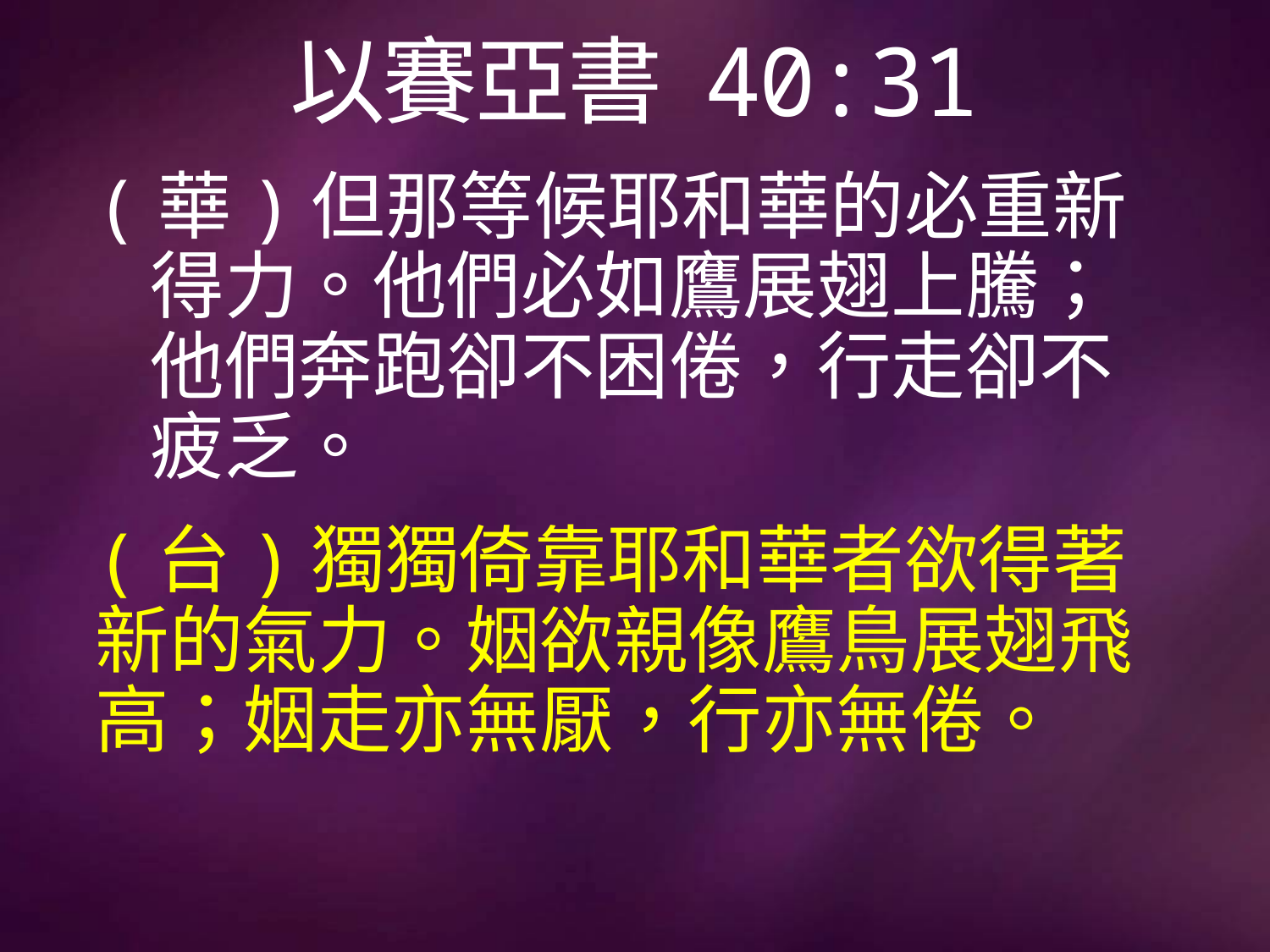

# 以賽亞書 40:31
(華)但那等候耶和華的必重新得力。他們必如鷹展翅上騰；他們奔跑卻不困倦，行走卻不疲乏。
(台)獨獨倚靠耶和華者欲得著新的氣力。姻欲親像鷹鳥展翅飛高；姻走亦無厭，行亦無倦。